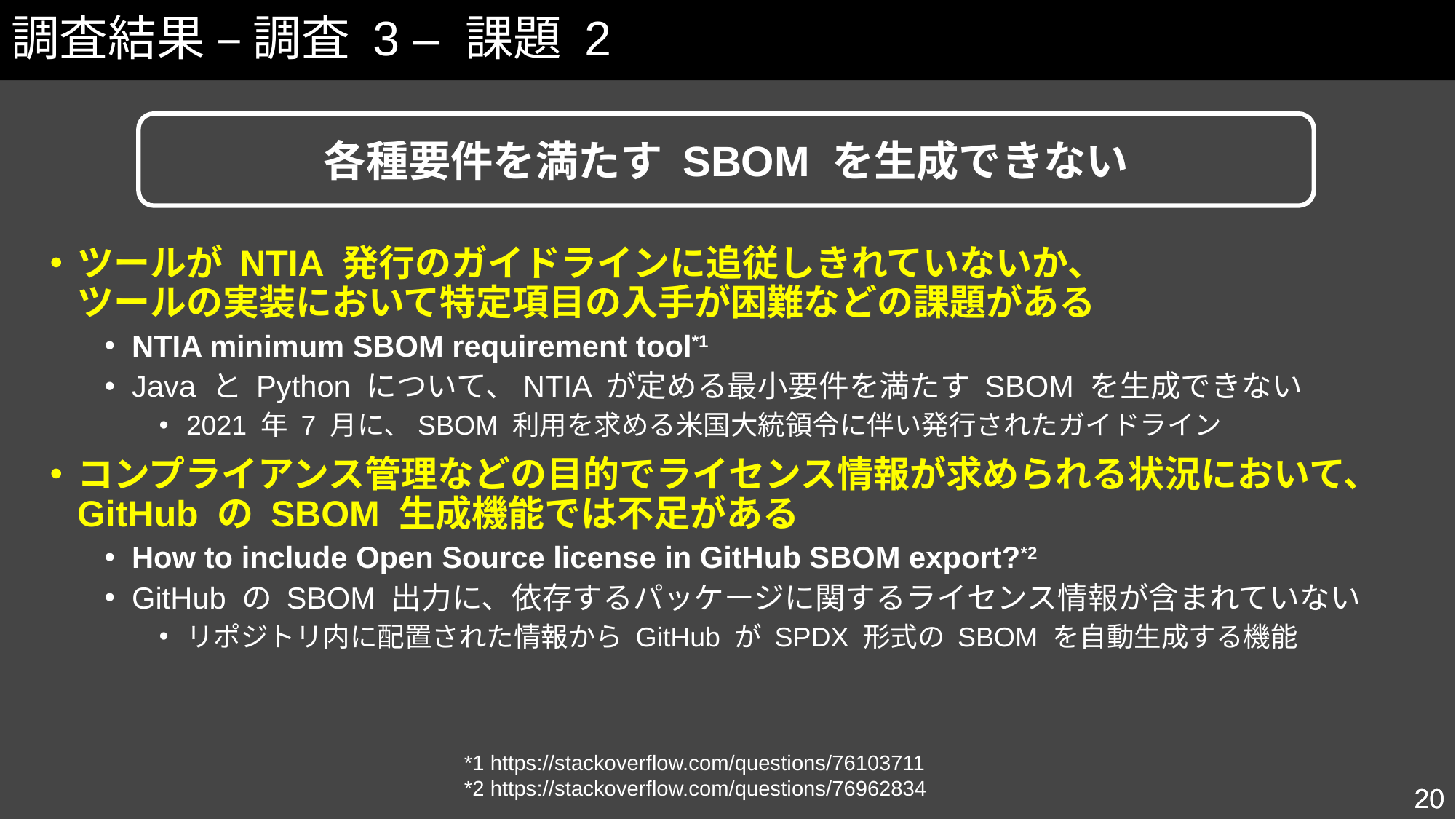

# 調査結果 – 調査 3 – 課題 2
各種要件を満たす SBOM を生成できない
ツールが NTIA 発行のガイドラインに追従しきれていないか、
ツールの実装において特定項目の入手が困難などの課題がある
NTIA minimum SBOM requirement tool*1
Java と Python について、NTIA が定める最小要件を満たす SBOM を生成できない
2021 年 7 月に、SBOM 利用を求める米国大統領令に伴い発行されたガイドライン
コンプライアンス管理などの目的でライセンス情報が求められる状況において、
GitHub の SBOM 生成機能では不足がある
How to include Open Source license in GitHub SBOM export?*2
GitHub の SBOM 出力に、依存するパッケージに関するライセンス情報が含まれていない
リポジトリ内に配置された情報から GitHub が SPDX 形式の SBOM を自動生成する機能
*1 https://stackoverflow.com/questions/76103711
*2 https://stackoverflow.com/questions/76962834